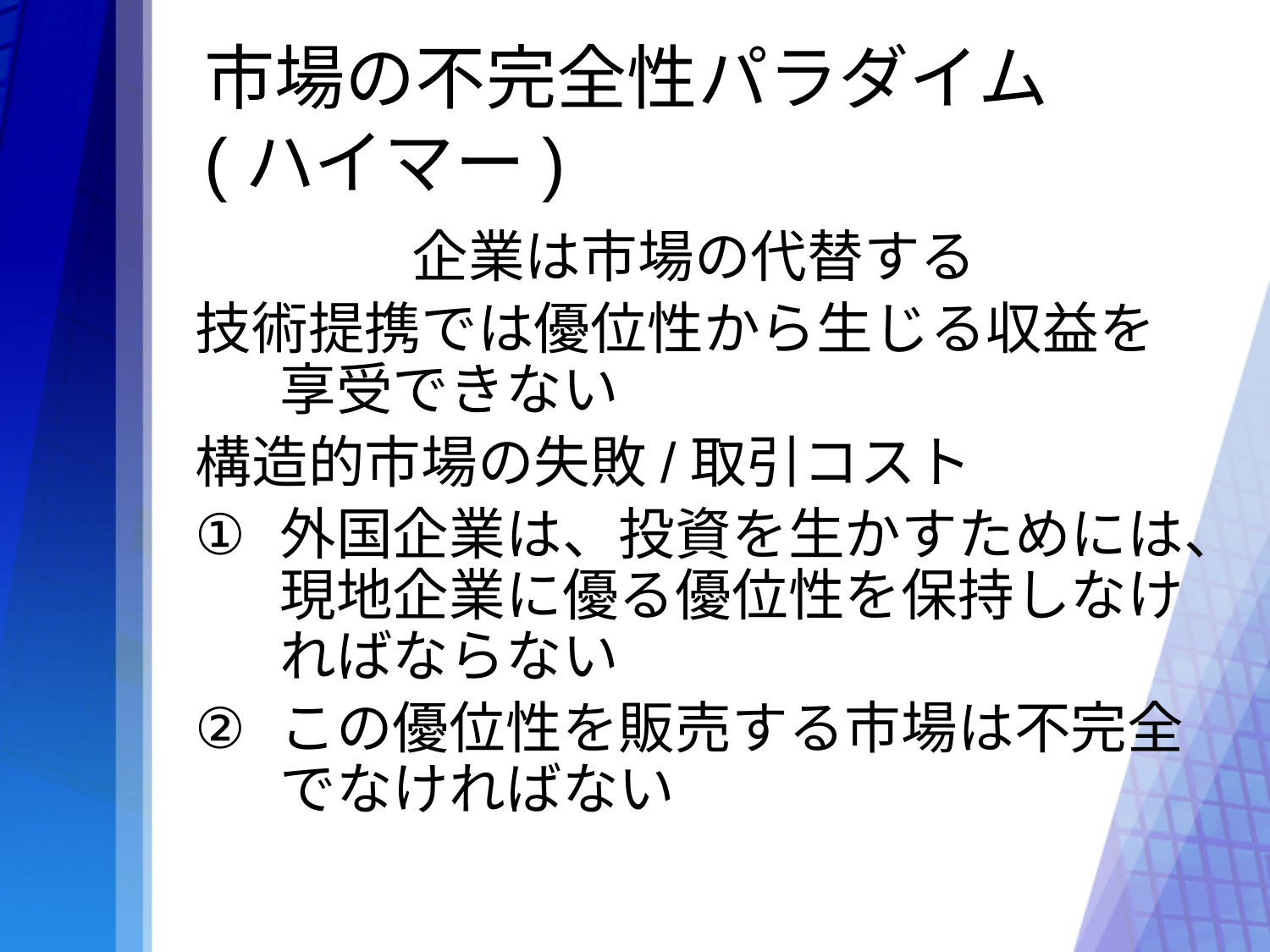

# 市場の不完全性パラダイム (ハイマー)
企業は市場の代替する
技術提携では優位性から生じる収益を享受できない
構造的市場の失敗/取引コスト
外国企業は、投資を生かすためには、現地企業に優る優位性を保持しなければならない
この優位性を販売する市場は不完全でなければない